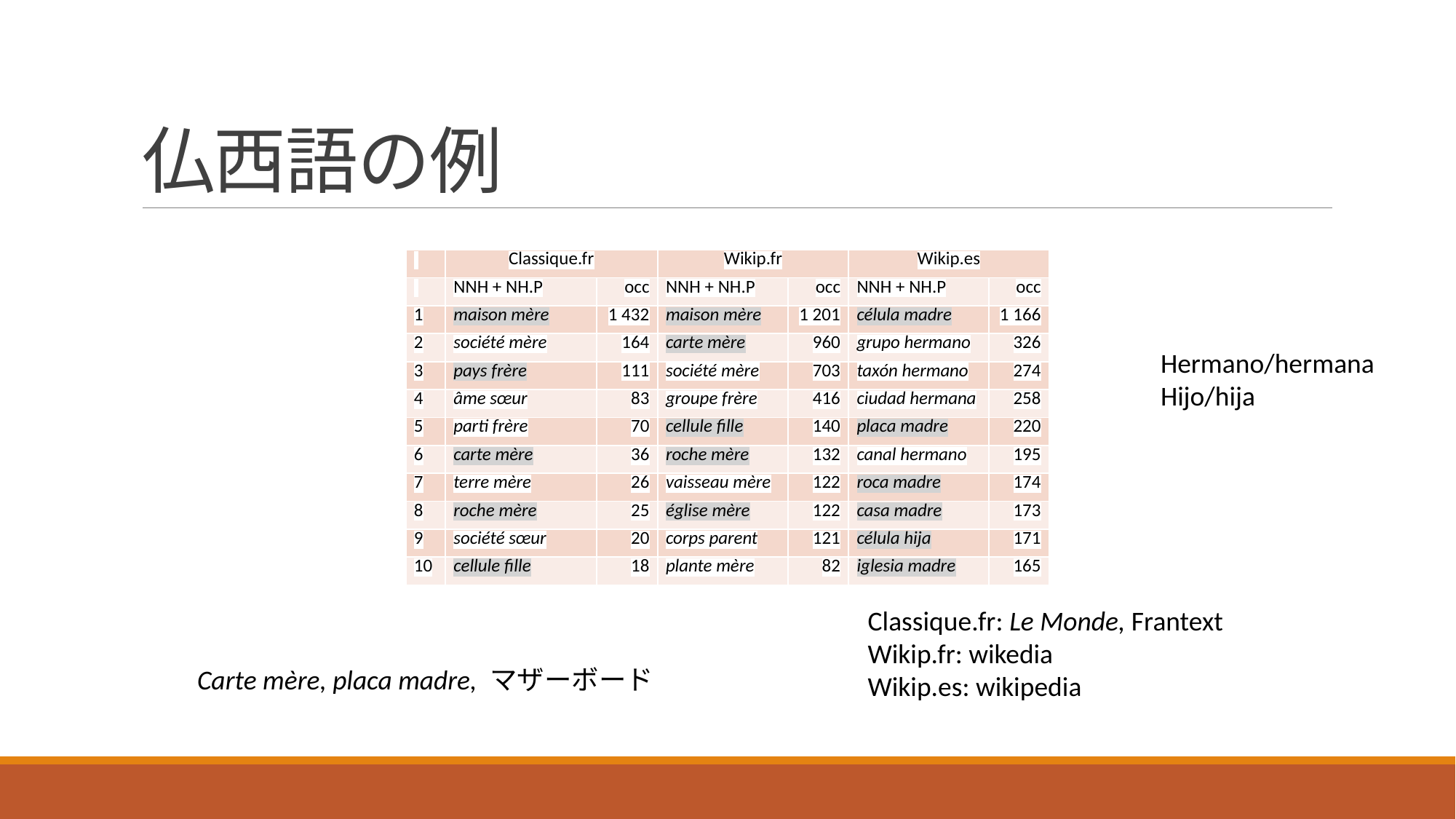

# 仏西語の例
|  | Classique.fr |  | Wikip.fr |  | Wikip.es |  |
| --- | --- | --- | --- | --- | --- | --- |
|  | NNH + NH.P | occ | NNH + NH.P | occ | NNH + NH.P | occ |
| 1 | maison mère | 1 432 | maison mère | 1 201 | célula madre | 1 166 |
| 2 | société mère | 164 | carte mère | 960 | grupo hermano | 326 |
| 3 | pays frère | 111 | société mère | 703 | taxón hermano | 274 |
| 4 | âme sœur | 83 | groupe frère | 416 | ciudad hermana | 258 |
| 5 | parti frère | 70 | cellule fille | 140 | placa madre | 220 |
| 6 | carte mère | 36 | roche mère | 132 | canal hermano | 195 |
| 7 | terre mère | 26 | vaisseau mère | 122 | roca madre | 174 |
| 8 | roche mère | 25 | église mère | 122 | casa madre | 173 |
| 9 | société sœur | 20 | corps parent | 121 | célula hija | 171 |
| 10 | cellule fille | 18 | plante mère | 82 | iglesia madre | 165 |
Hermano/hermana
Hijo/hija
Classique.fr: Le Monde, Frantext
Wikip.fr: wikedia
Wikip.es: wikipedia
Carte mère, placa madre, マザーボード